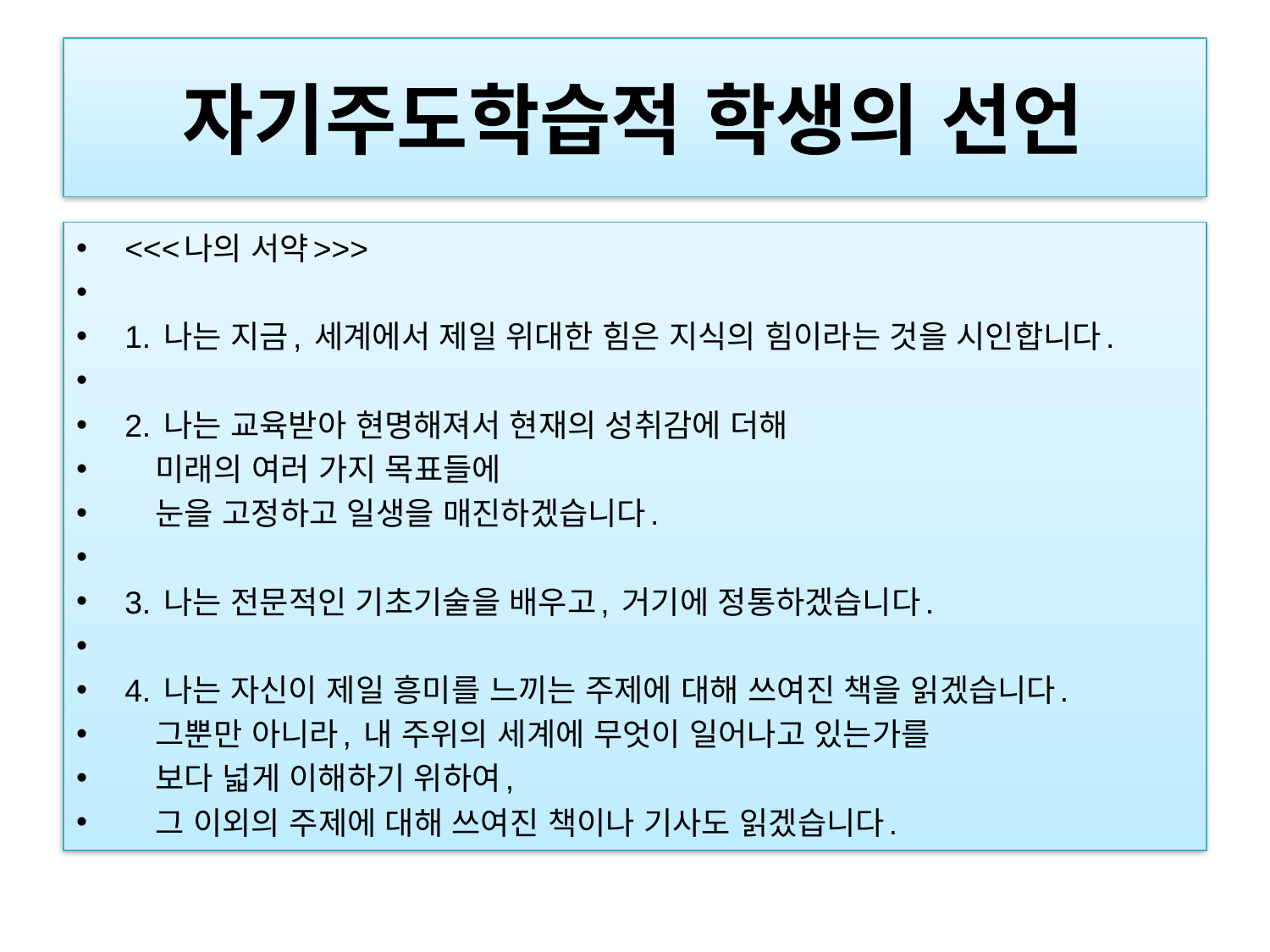

# ﻿자기주도학습적 학생의 선언
<<<나의 서약>>>

1. 나는 지금, 세계에서 제일 위대한 힘은 지식의 힘이라는 것을 시인합니다.

2. 나는 교육받아 현명해져서 현재의 성취감에 더해
   미래의 여러 가지 목표들에
   눈을 고정하고 일생을 매진하겠습니다.

3. 나는 전문적인 기초기술을 배우고, 거기에 정통하겠습니다.

4. 나는 자신이 제일 흥미를 느끼는 주제에 대해 쓰여진 책을 읽겠습니다.
   그뿐만 아니라, 내 주위의 세계에 무엇이 일어나고 있는가를
   보다 넓게 이해하기 위하여,
   그 이외의 주제에 대해 쓰여진 책이나 기사도 읽겠습니다.